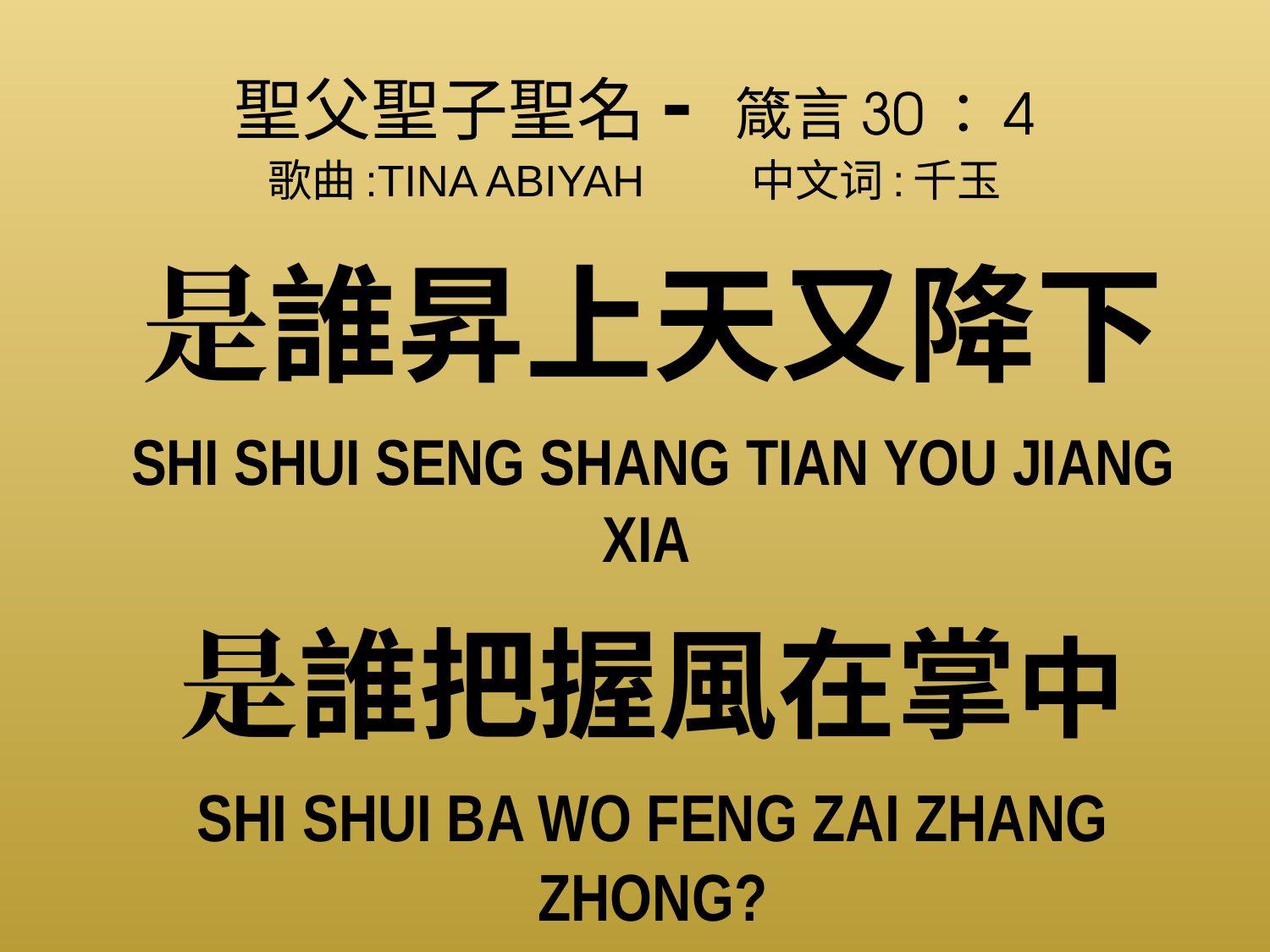

# 聖父聖子聖名- 箴言30：4 歌曲:TINA ABIYAH        中文词:千玉
是誰昇上天又降下
Shi shui seng shang tian you jiang xia
是誰把握風在掌中
Shi shui ba wo feng zai zhang zhong?